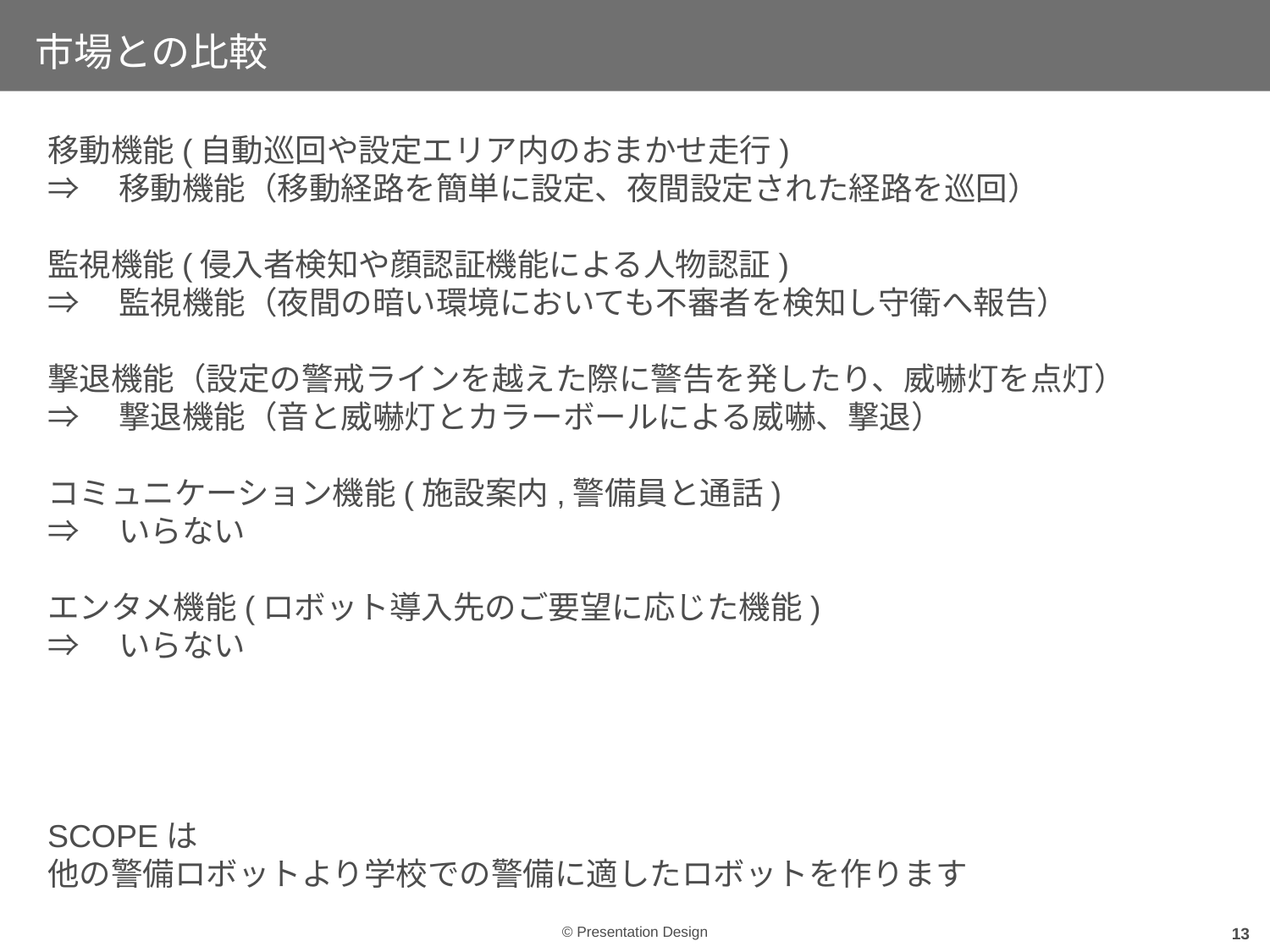

# 市場との比較
移動機能(自動巡回や設定エリア内のおまかせ走行)
⇒　移動機能（移動経路を簡単に設定、夜間設定された経路を巡回）

監視機能(侵入者検知や顔認証機能による人物認証)
⇒　監視機能（夜間の暗い環境においても不審者を検知し守衛へ報告）

撃退機能（設定の警戒ラインを越えた際に警告を発したり、威嚇灯を点灯）
⇒　撃退機能（音と威嚇灯とカラーボールによる威嚇、撃退）

コミュニケーション機能(施設案内,警備員と通話)
⇒　いらない

エンタメ機能(ロボット導入先のご要望に応じた機能)
⇒　いらない

SCOPEは
他の警備ロボットより学校での警備に適したロボットを作ります
13